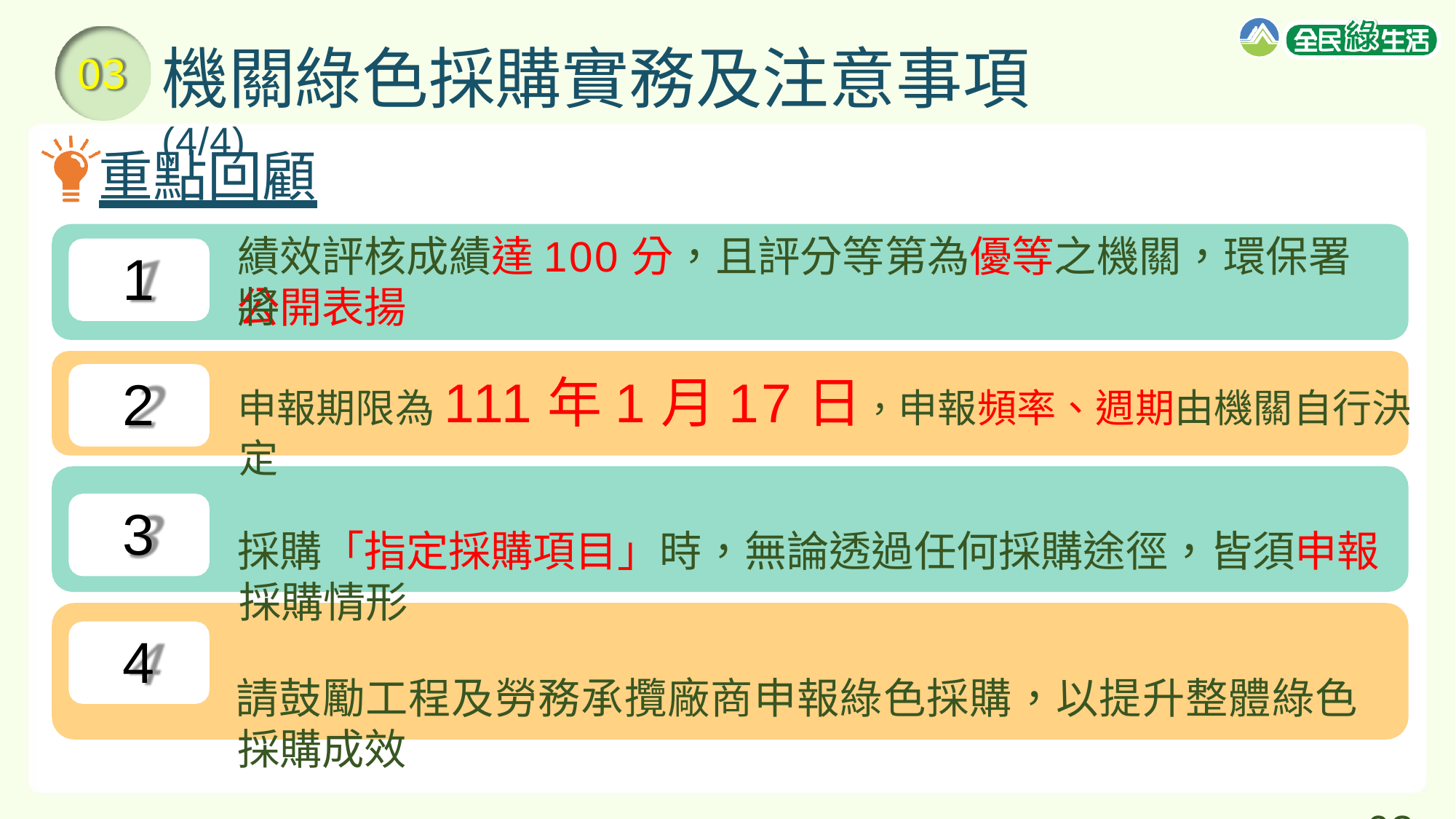

# 機關綠色採購實務及注意事項(4/4)
03
重點回顧
績效評核成績達100分，且評分等第為優等之機關，環保署將

1
2
3
4
公開表揚
申報期限為111年1月17日，申報頻率、週期由機關自行決定
採購「指定採購項目」時，無論透過任何採購途徑，皆須申報 採購情形
請鼓勵工程及勞務承攬廠商申報綠色採購，以提升整體綠色 採購成效
63